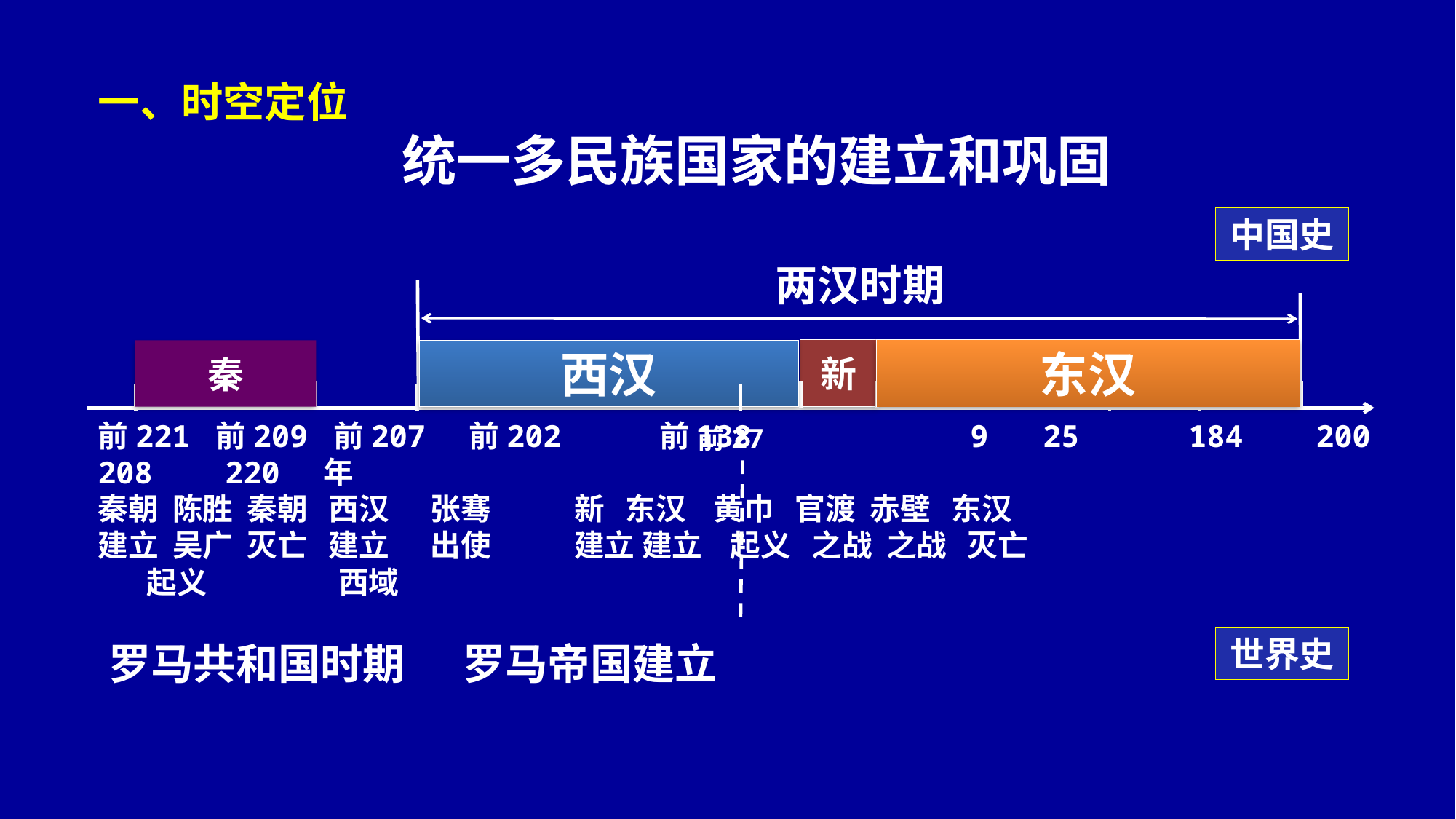

一、时空定位
统一多民族国家的建立和巩固
中国史
两汉时期
新
东汉
西汉
秦
前221 前209 前207  前202     前138            9   25      184    200   208    220  年
秦朝  陈胜  秦朝   西汉      张骞            新   东汉    黄巾   官渡  赤壁   东汉
建立  吴广  灭亡   建立      出使            建立 建立    起义   之战  之战   灭亡
      起义                   西域

前27
世界史
        罗马共和国时期      罗马帝国建立